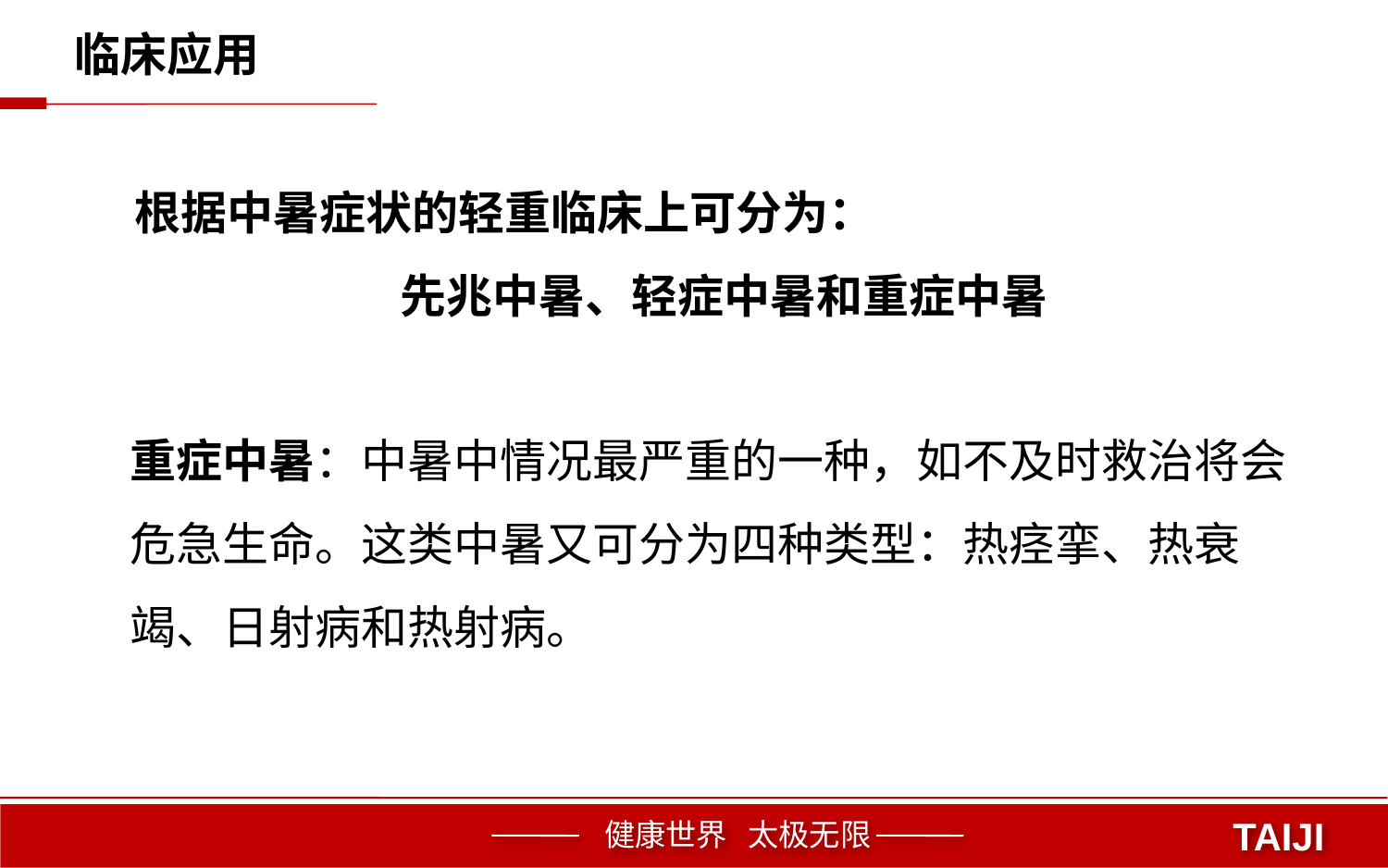

临床应用
根据中暑症状的轻重临床上可分为：
先兆中暑、轻症中暑和重症中暑
重症中暑：中暑中情况最严重的一种，如不及时救治将会危急生命。这类中暑又可分为四种类型：热痉挛、热衰竭、日射病和热射病。